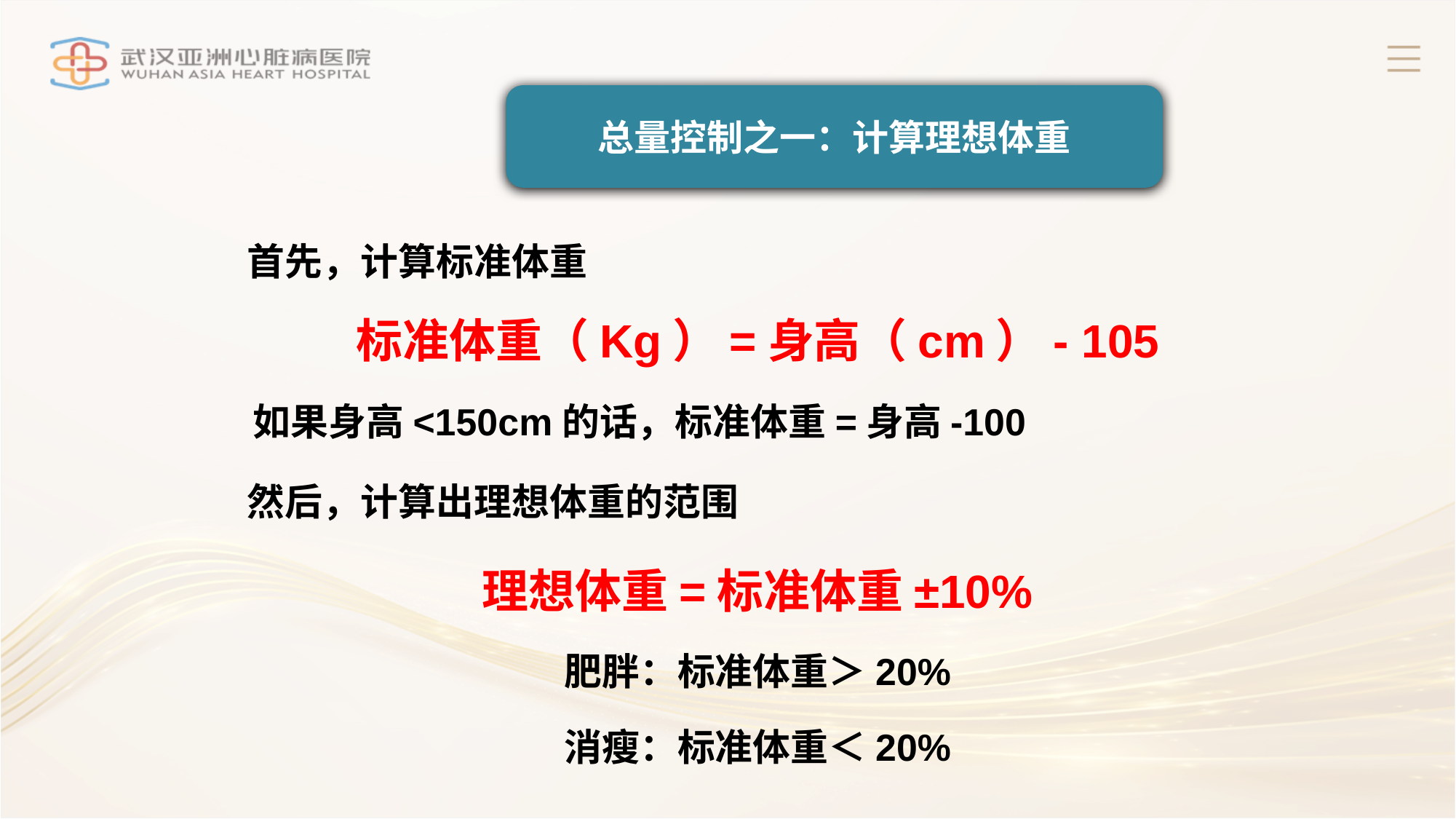

总量控制之一：计算理想体重
   首先，计算标准体重
标准体重（Kg）=身高（cm）- 105
    如果身高<150cm的话，标准体重=身高-100
   然后，计算出理想体重的范围
理想体重=标准体重±10%
肥胖：标准体重＞20%
消瘦：标准体重＜20%